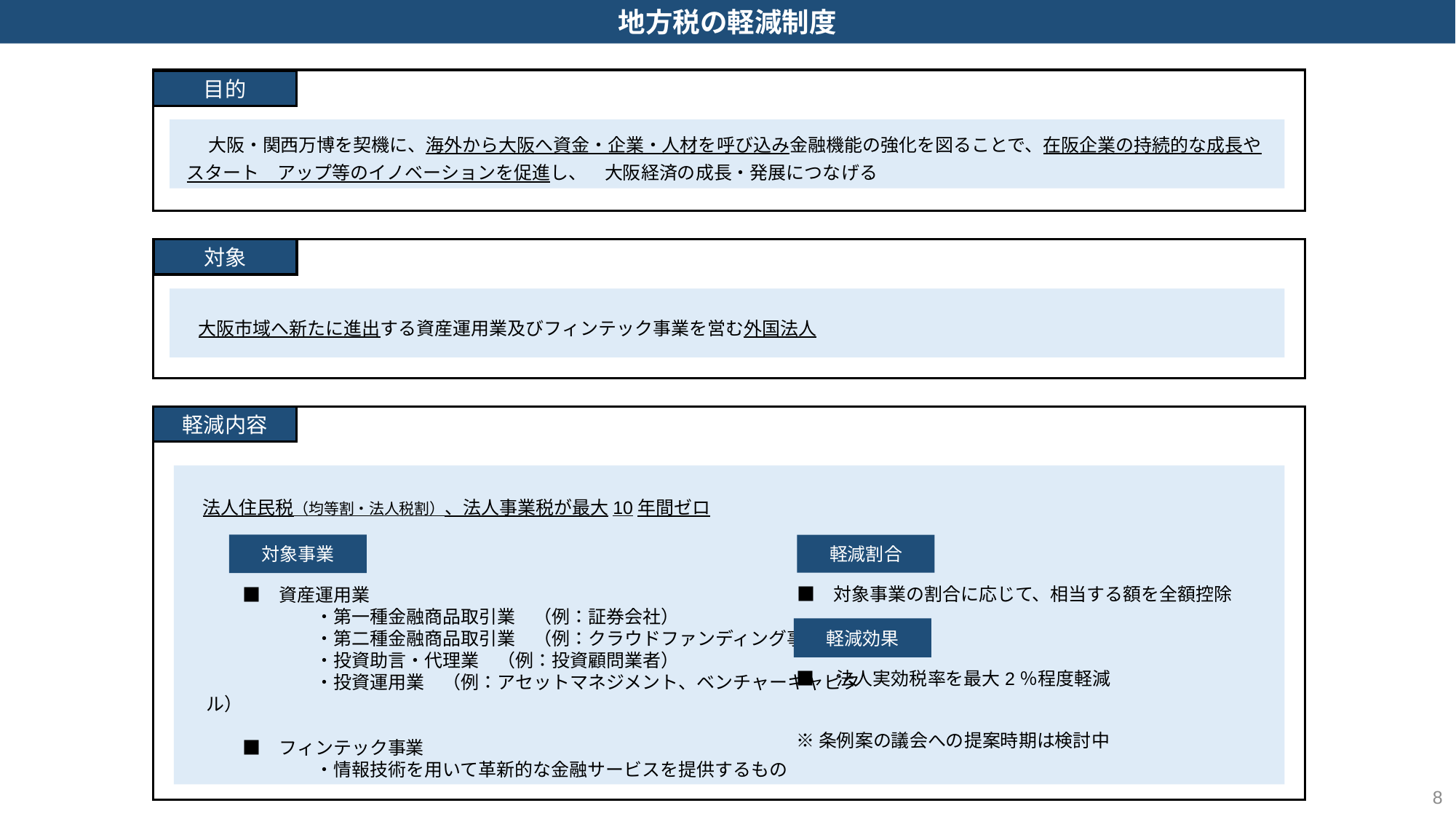

地方税の軽減制度

目的
　大阪・関西万博を契機に、海外から大阪へ資金・企業・人材を呼び込み金融機能の強化を図ることで、在阪企業の持続的な成長やスタート　アップ等のイノベーションを促進し、　大阪経済の成長・発展につなげる

対象
　大阪市域へ新たに進出する資産運用業及びフィンテック事業を営む外国法人
軽減内容

　法人住民税（均等割・法人税割）、法人事業税が最大10年間ゼロ
対象事業
軽減割合

　　■　資産運用業
　　　　　　・第一種金融商品取引業　（例：証券会社）
　　　　　　・第二種金融商品取引業　（例：クラウドファンディング事業者）
　　　　　　・投資助言・代理業　（例：投資顧問業者）
　　　　　　・投資運用業　（例：アセットマネジメント、ベンチャーキャピタル）

　　■　フィンテック事業
　　　　　　・情報技術を用いて革新的な金融サービスを提供するもの

　　■　対象事業の割合に応じて、相当する額を全額控除
軽減効果

■　法人実効税率を最大2％程度軽減
※条例案の議会への提案時期は検討中
8